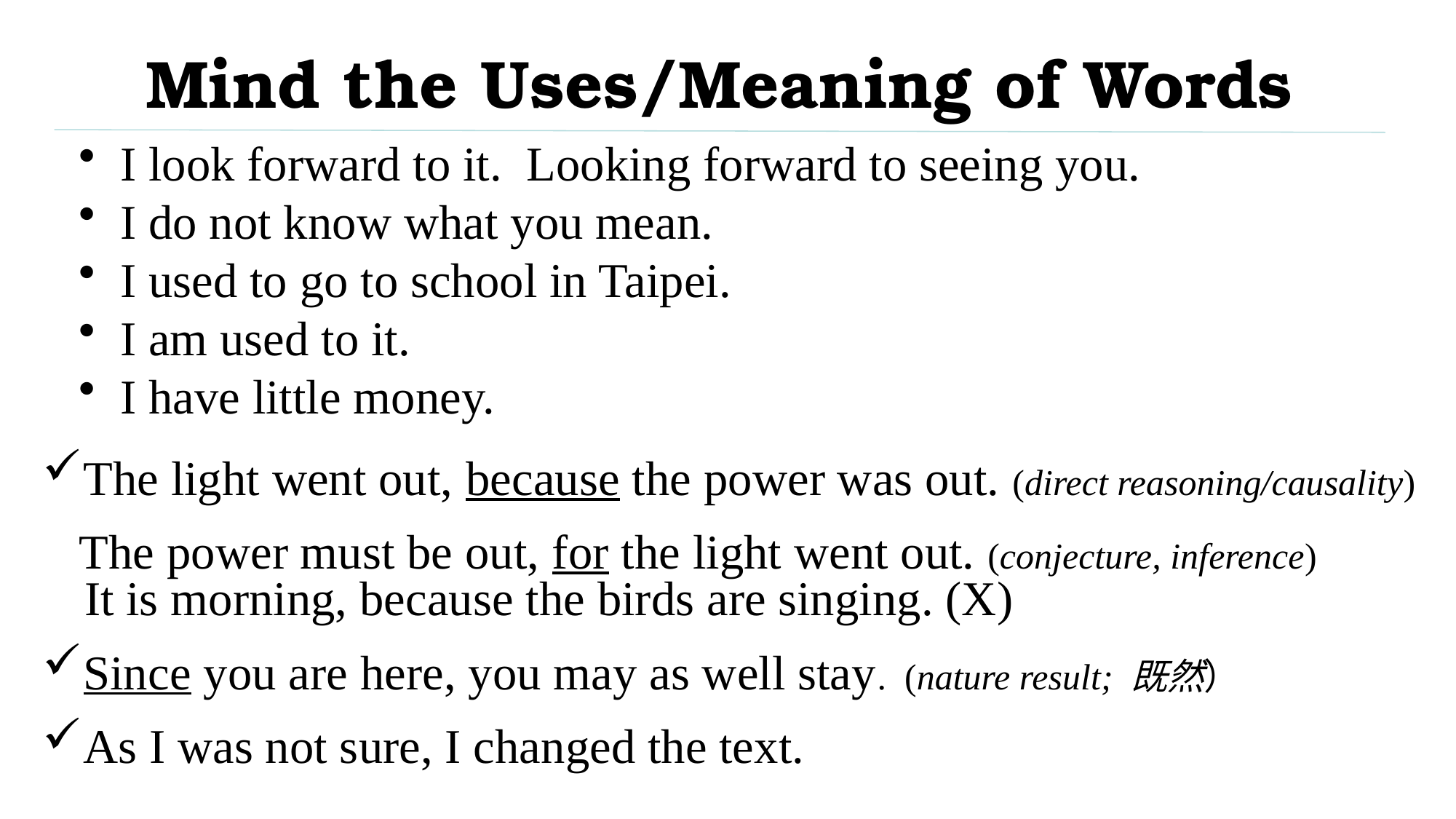

# Mind the Uses/Meaning of Words
I look forward to it.  Looking forward to seeing you.
I do not know what you mean.
I used to go to school in Taipei.
I am used to it.
I have little money.
The light went out, because the power was out. (direct reasoning/causality)
   The power must be out, for the light went out. (conjecture, inference)
    It is morning, because the birds are singing. (X)
Since you are here, you may as well stay.  (nature result; 既然）
As I was not sure, I changed the text.